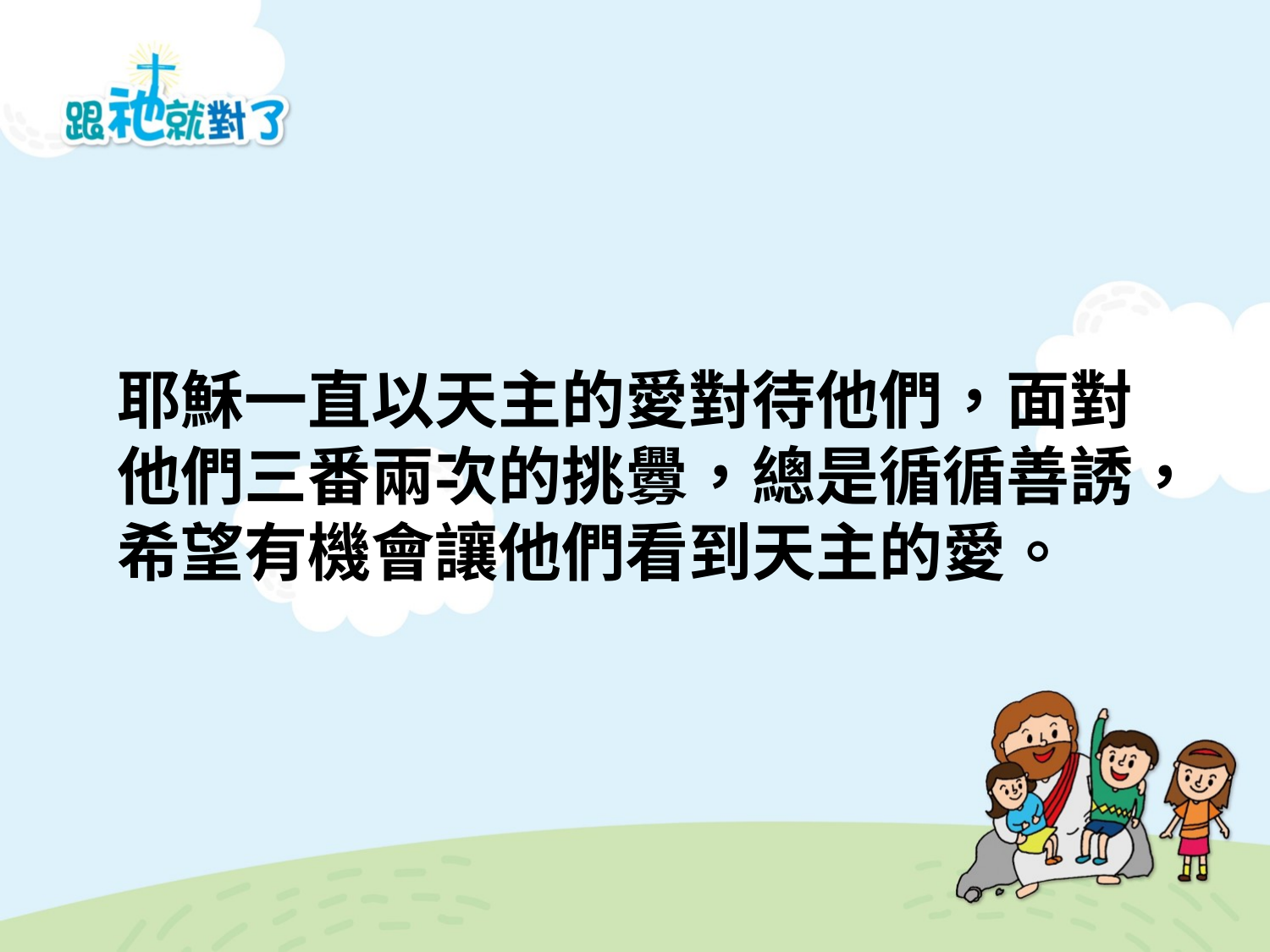

耶穌一直以天主的愛對待他們，面對他們三番兩次的挑釁，總是循循善誘，希望有機會讓他們看到天主的愛。